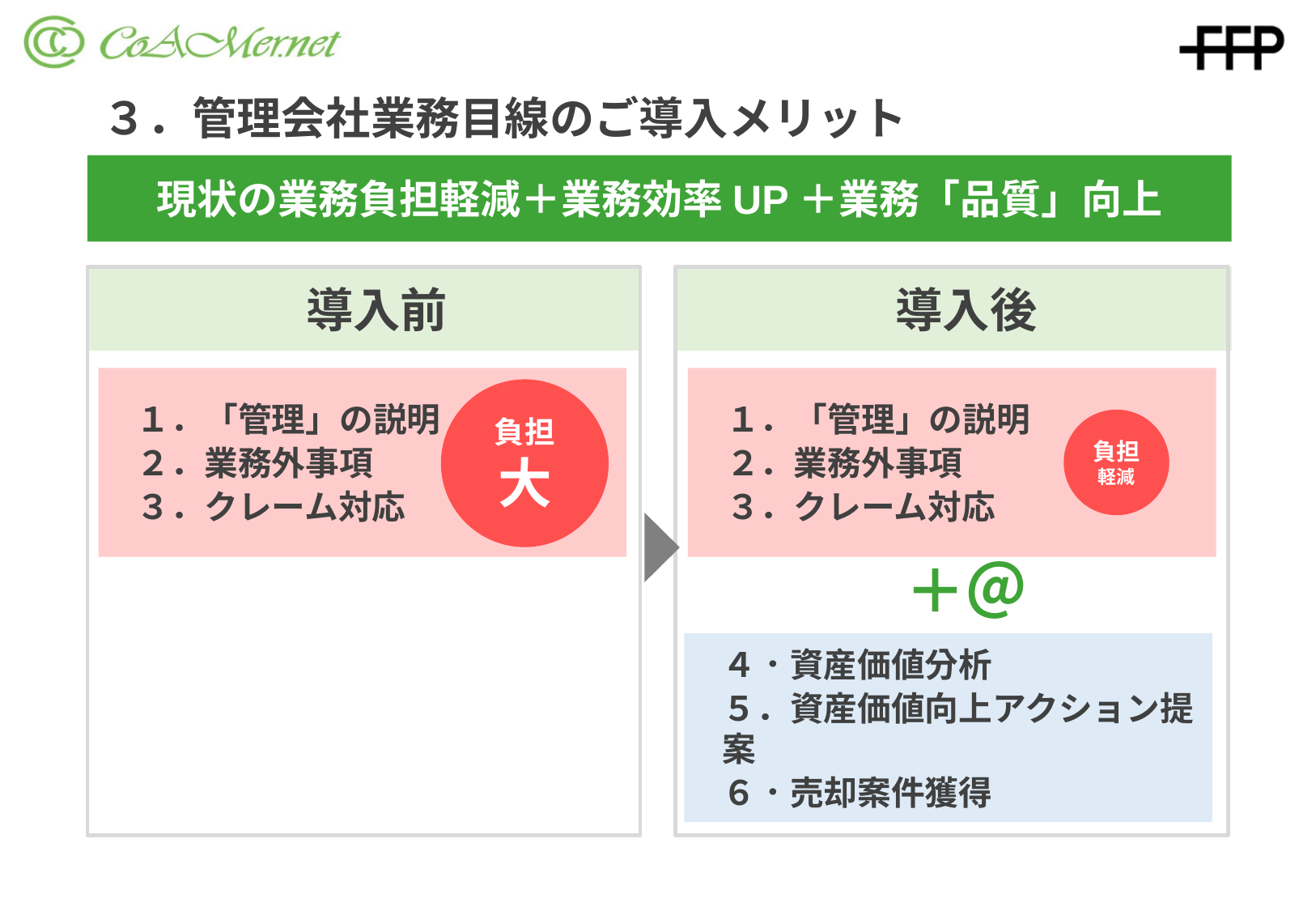

# ３．管理会社業務目線のご導入メリット
現状の業務負担軽減＋業務効率UP＋業務「品質」向上
導入前

導入後

１．「管理」の説明
２．業務外事項
３．クレーム対応
１．「管理」の説明
２．業務外事項
３．クレーム対応
負担大
負担
軽減

＋＠
４．資産価値分析
５．資産価値向上アクション提案
６．売却案件獲得